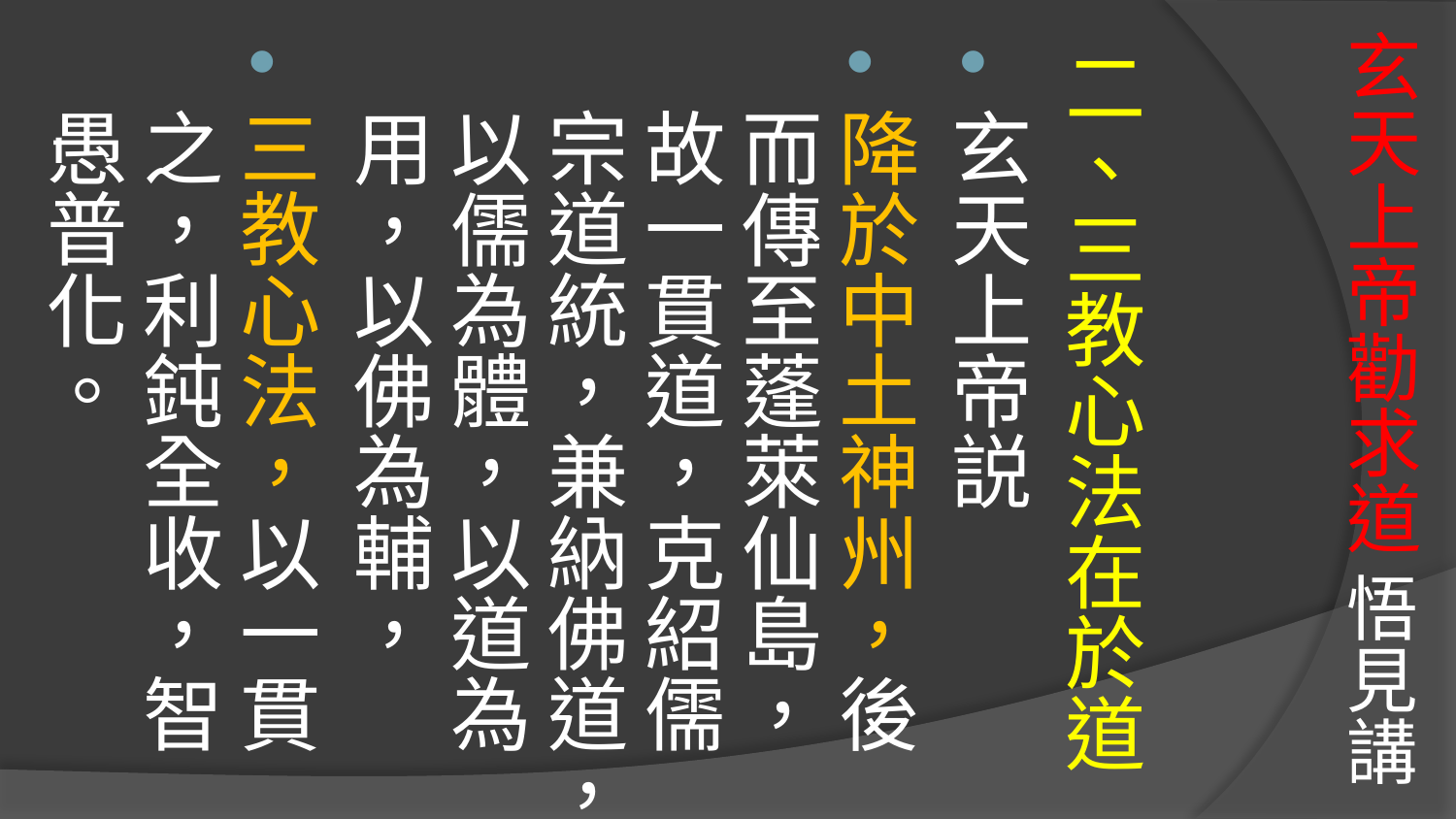

# 玄天上帝勸求道 悟見講
二、三教心法在於道
玄天上帝説
降於中土神州，後而傳至蓬萊仙島，故一貫道，克紹儒宗道統，兼納佛道，以儒為體，以道為用，以佛為輔，
三教心法，以一貫之，利鈍全收，智愚普化。